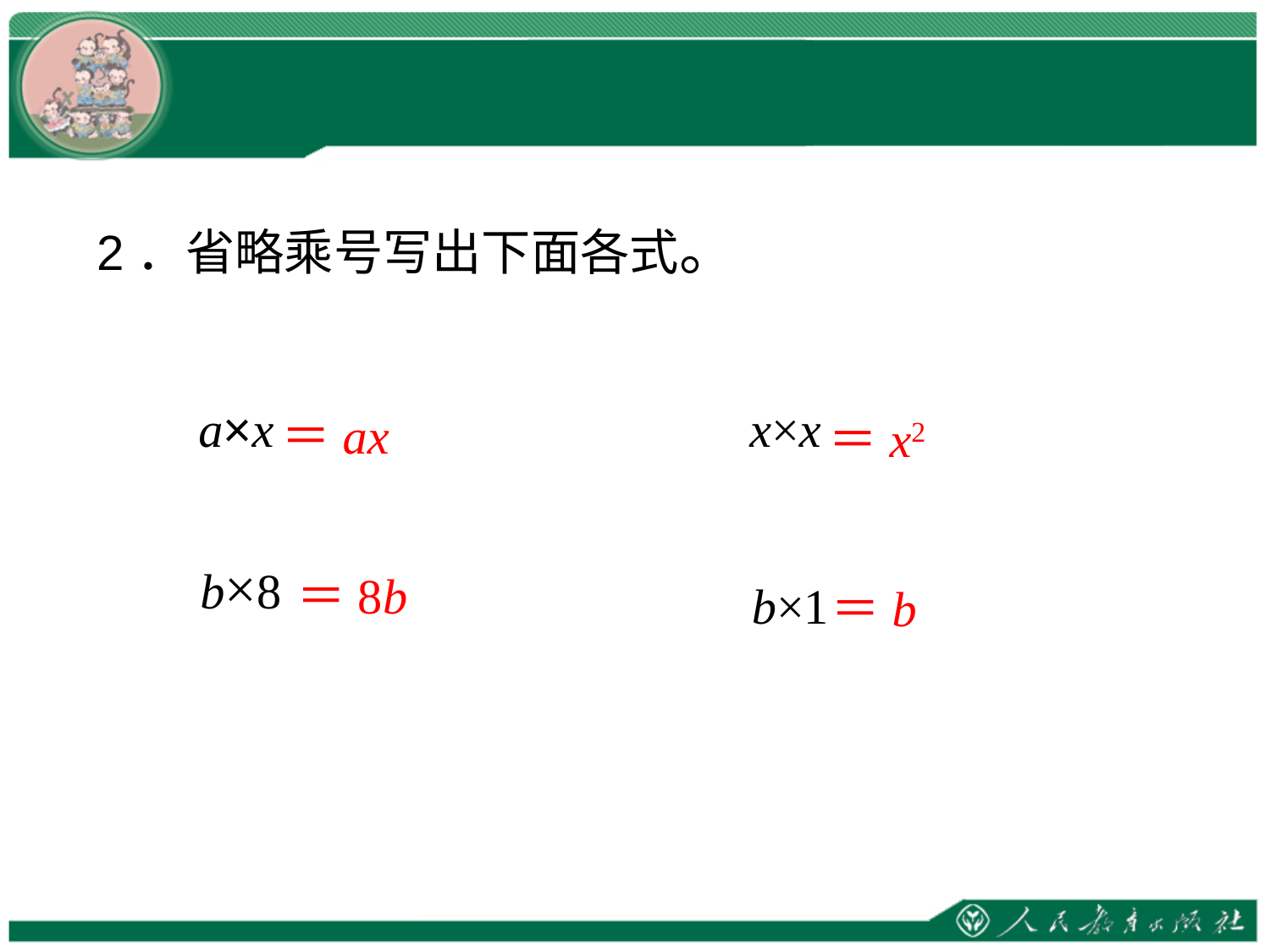

2．省略乘号写出下面各式。
a×x
x×x
＝ax
＝x2
b×8
＝8b
b×1
＝b